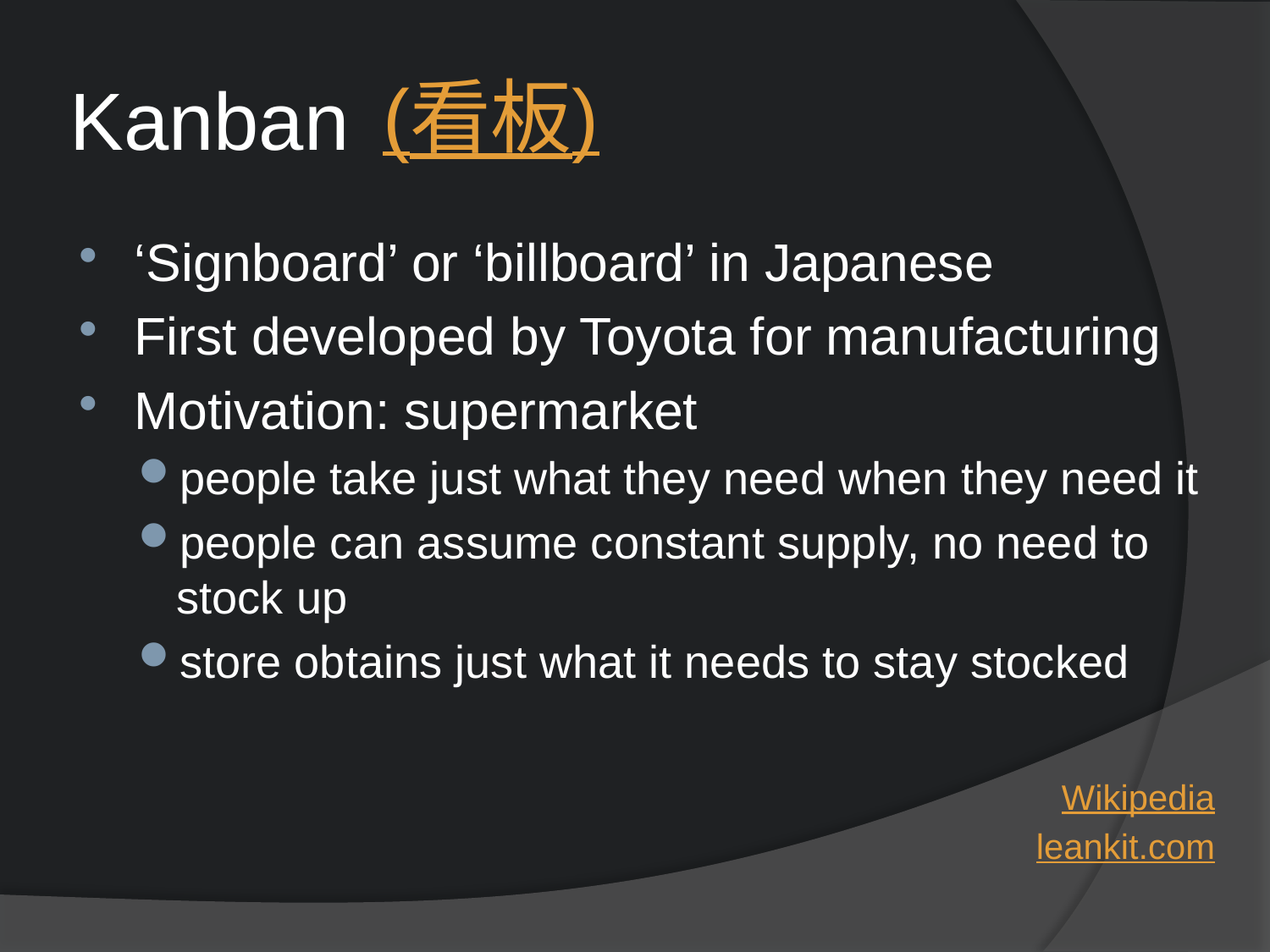

# Kanban
(看板)
‘Signboard’ or ‘billboard’ in Japanese
First developed by Toyota for manufacturing
Motivation: supermarket
people take just what they need when they need it
people can assume constant supply, no need to stock up
store obtains just what it needs to stay stocked

Wikipedia
leankit.com